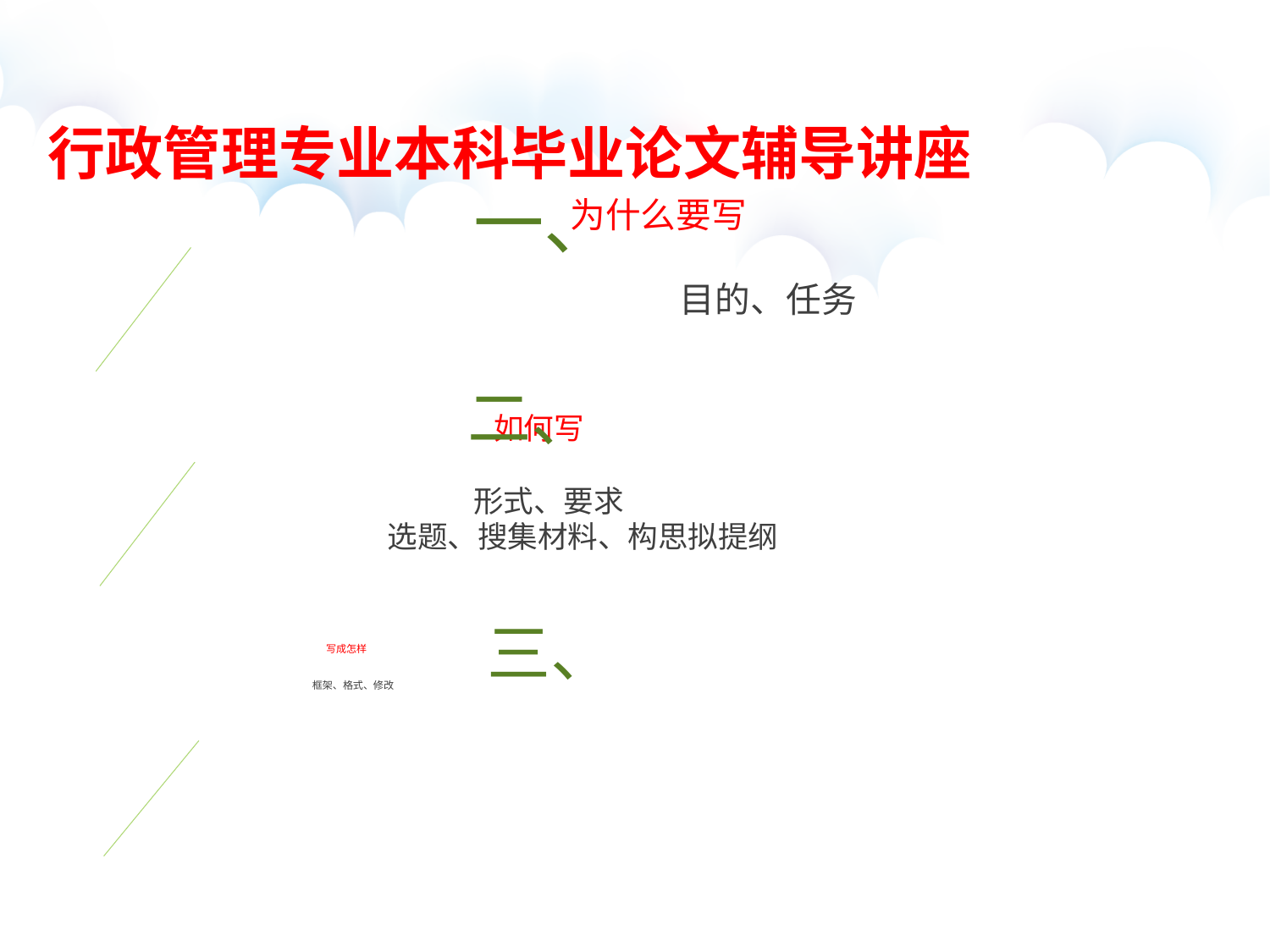

行政管理专业本科毕业论文辅导讲座

一、
为什么要写
                                                                                                                                         目的、任务
二、

                               如何写
                            形式、要求
                选题、搜集材料、构思拟提纲
三、
                                                                                                                                               写成怎样

                                 框架、格式、修改